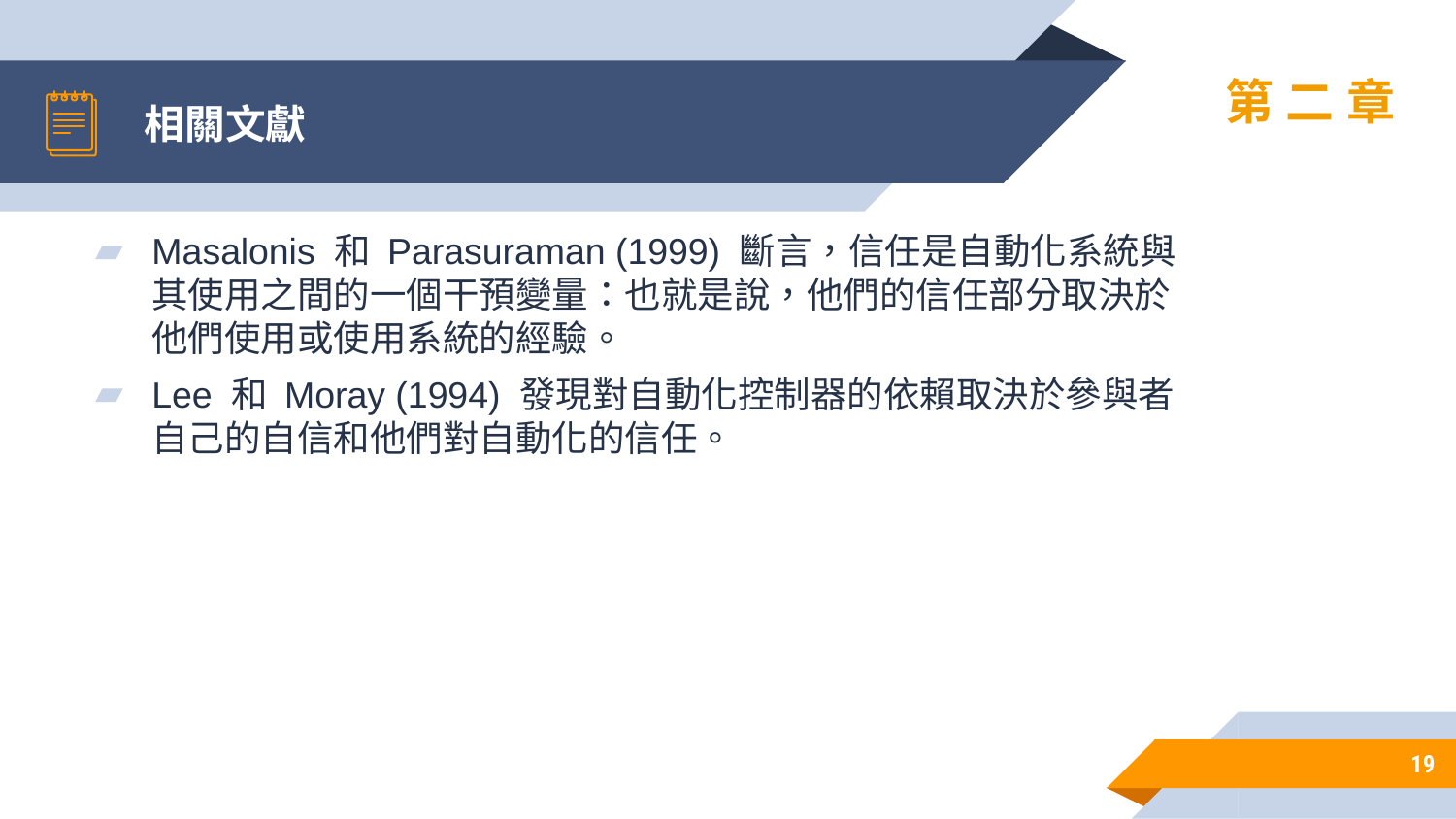

# 相關文獻
第二章

Masalonis 和 Parasuraman (1999) 斷言，信任是自動化系統與其使用之間的一個干預變量：也就是說，他們的信任部分取決於他們使用或使用系統的經驗。
Lee 和 Moray (1994) 發現對自動化控制器的依賴取決於參與者自己的自信和他們對自動化的信任。

19